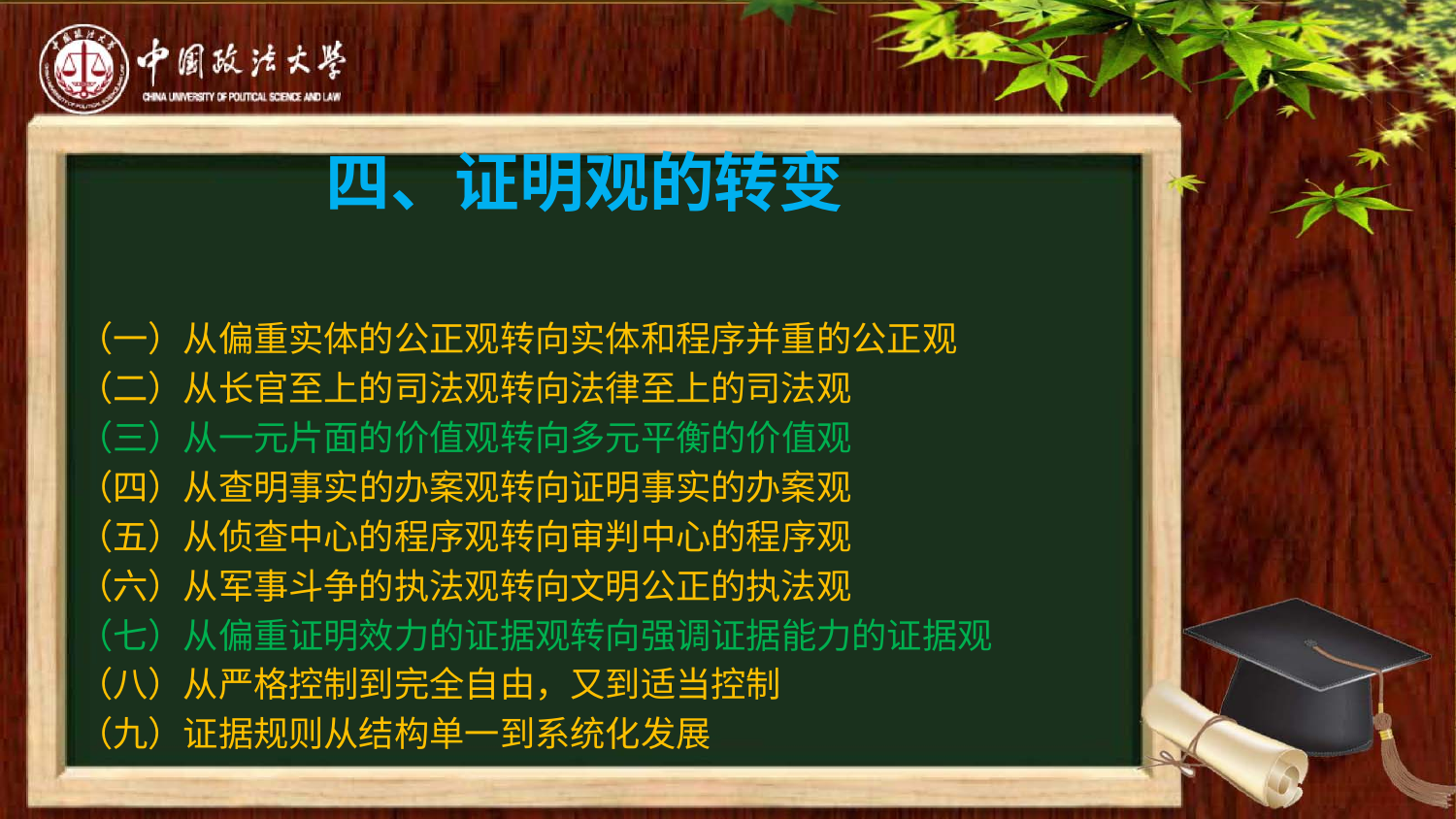

# 四、证明观的转变

（一）从偏重实体的公正观转向实体和程序并重的公正观
（二）从长官至上的司法观转向法律至上的司法观
（三）从一元片面的价值观转向多元平衡的价值观
（四）从查明事实的办案观转向证明事实的办案观
（五）从侦查中心的程序观转向审判中心的程序观
（六）从军事斗争的执法观转向文明公正的执法观
（七）从偏重证明效力的证据观转向强调证据能力的证据观
（八）从严格控制到完全自由，又到适当控制
（九）证据规则从结构单一到系统化发展